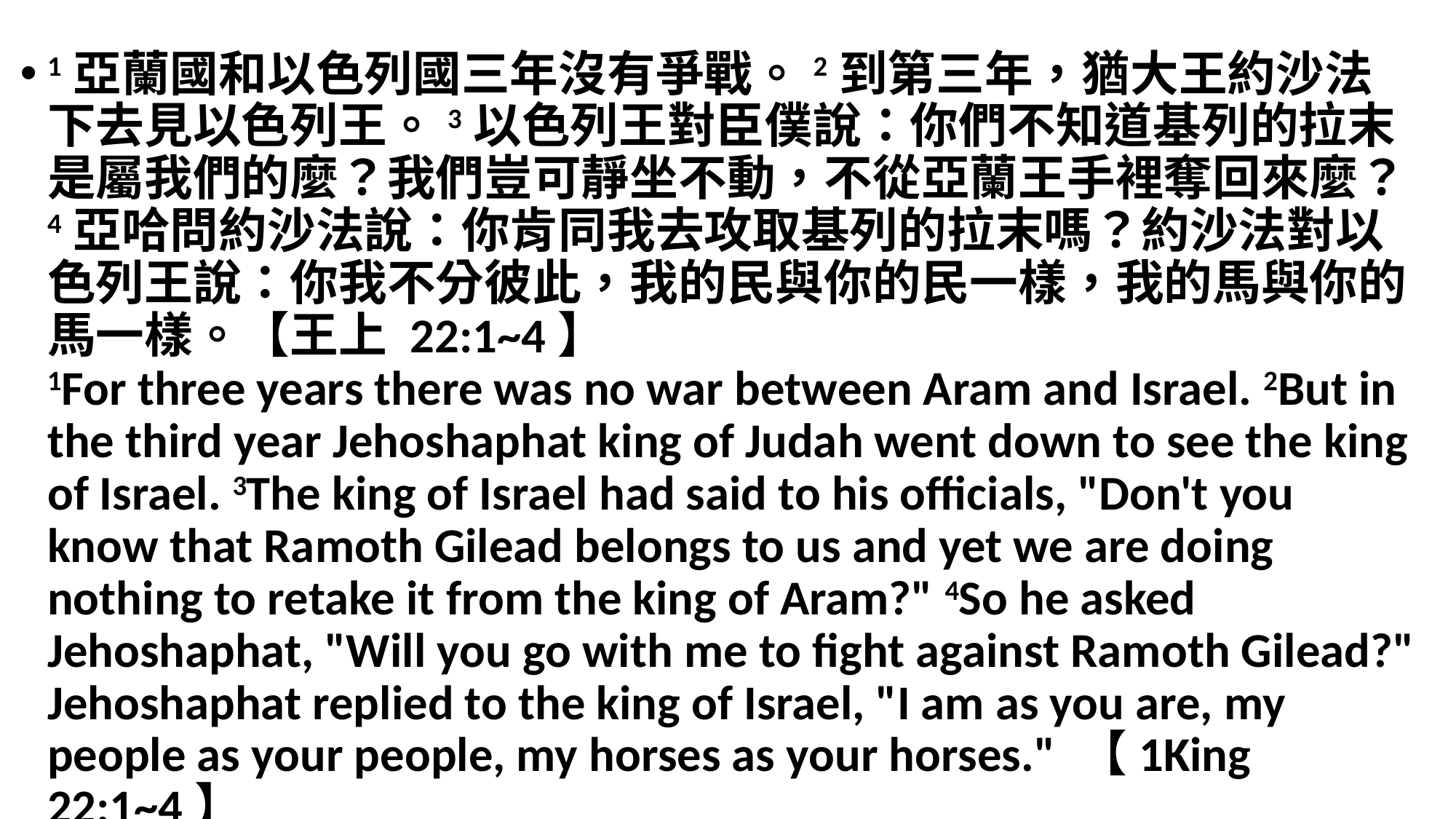

1亞蘭國和以色列國三年沒有爭戰。2到第三年，猶大王約沙法下去見以色列王。3以色列王對臣僕說：你們不知道基列的拉末是屬我們的麼？我們豈可靜坐不動，不從亞蘭王手裡奪回來麼？4亞哈問約沙法說：你肯同我去攻取基列的拉末嗎？約沙法對以色列王說：你我不分彼此，我的民與你的民一樣，我的馬與你的馬一樣。【王上 22:1~4】
1For three years there was no war between Aram and Israel. 2But in the third year Jehoshaphat king of Judah went down to see the king of Israel. 3The king of Israel had said to his officials, "Don't you know that Ramoth Gilead belongs to us and yet we are doing nothing to retake it from the king of Aram?" 4So he asked Jehoshaphat, "Will you go with me to fight against Ramoth Gilead?" Jehoshaphat replied to the king of Israel, "I am as you are, my people as your people, my horses as your horses." 【1King 22:1~4】

#